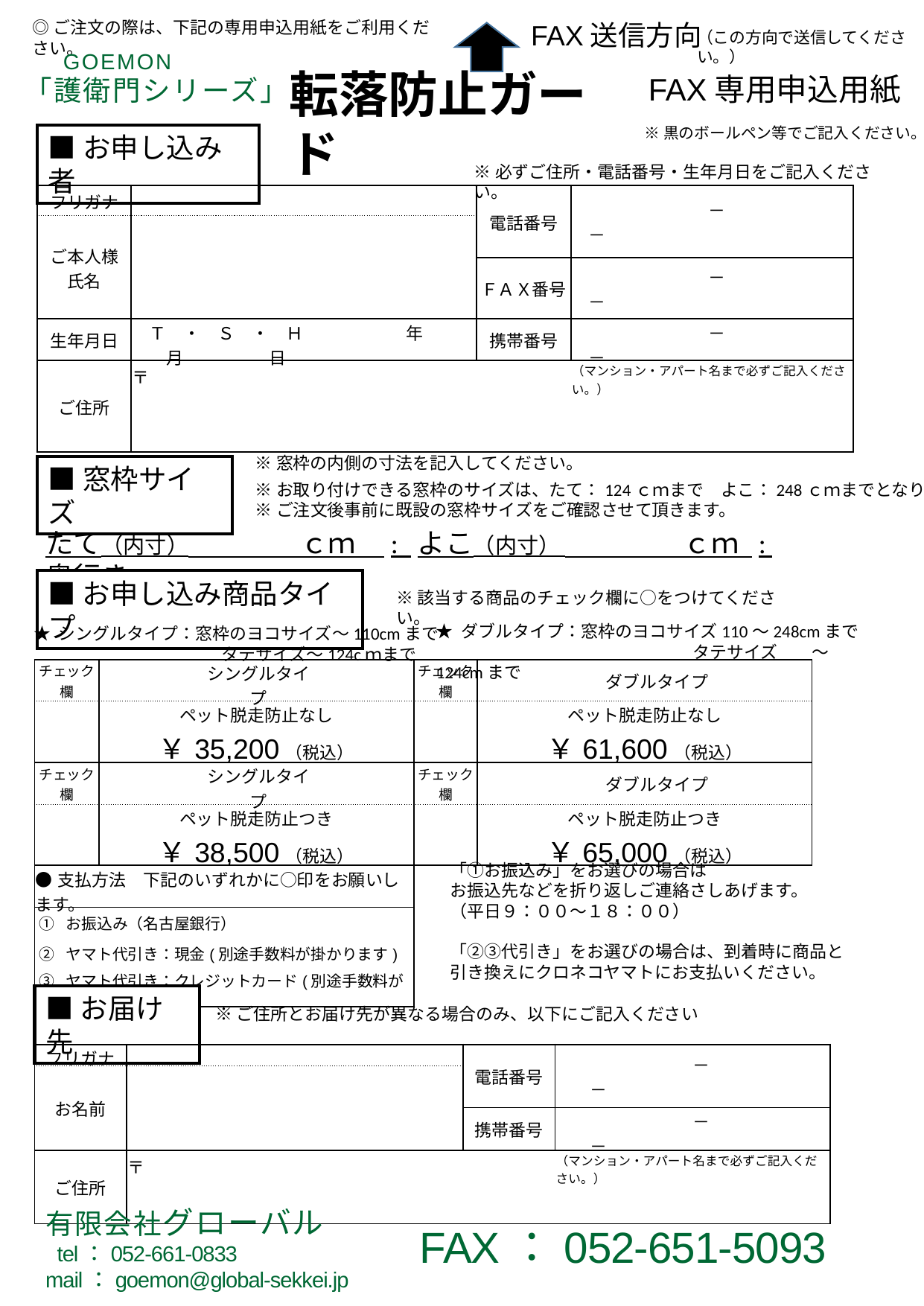

◎ご注文の際は、下記の専用申込用紙をご利用ください。
FAX送信方向
（この方向で送信してください。）

GOEMON
「護衛門シリーズ」
転落防止ガード
FAX専用申込用紙
※黒のボールペン等でご記入ください。
■お申し込み者
※必ずご住所・電話番号・生年月日をご記入ください。
| フリガナ |  |  |  |  |  |  |  |  |  |  |  | 電話番号 |  |  | －　　　　　　　　－ |  |  |  |  |  |  |  |  |
| --- | --- | --- | --- | --- | --- | --- | --- | --- | --- | --- | --- | --- | --- | --- | --- | --- | --- | --- | --- | --- | --- | --- | --- |
| ご本人様 氏名 |  |  |  |  |  |  |  |  |  |  |  |  |  |  |  |  |  |  |  |  |  |  |  |
|  |  |  |  |  |  |  |  |  |  |  |  | ＦＡＸ番号 |  |  | －　　　　　　　　－ |  |  |  |  |  |  |  |  |
|  |  |  |  |  |  |  |  |  |  |  |  |  |  |  |  |  |  |  |  |  |  |  |  |
| 生年月日 | Ｔ　・　Ｓ　・　Ｈ　　　　　　年　　　　　月　　　　　日 |  |  |  |  |  |  |  |  |  |  | 携帯番号 |  |  | －　　　　　　　　－ |  |  |  |  |  |  |  |  |
| ご住所 | 〒 |  |  |  |  |  |  |  |  |  |  |  |  |  | （マンション・アパート名まで必ずご記入ください。） |  |  |  |  |  |  |  |  |
|  |  |  |  |  |  |  |  |  |  |  |  |  |  |  |  |  |  |  |  |  |  |  |  |
|  |  |  |  |  |  |  |  |  |  |  |  |  |  |  |  |  |  |  |  |  |  |  |  |

※窓枠の内側の寸法を記入してください。
※お取り付けできる窓枠のサイズは、たて：124ｃｍまで　よこ：248ｃｍまでとなります。
※ご注文後事前に既設の窓枠サイズをご確認させて頂きます。
■窓枠サイズ
たて（内寸）　　　　ｃｍ　:  よこ（内寸） 　　　 　ｃｍ  :  奥行き　　　  ｃｍ
■お申し込み商品タイプ
※該当する商品のチェック欄に○をつけてください。
★ ダブルタイプ：窓枠のヨコサイズ110～248cmまで
　　　　　　　　　　　　　　　タテサイズ　　～124cmまで
★ シングルタイプ：窓枠のヨコサイズ～110cmまで
                                               タテサイズ～124cｍまで
| チェック欄 |  |  |  |  |  | シングルタイプ |  |  |  | チェック欄 |  |  |  |  |  | ダブルタイプ |  |  |  |  |  |  |
| --- | --- | --- | --- | --- | --- | --- | --- | --- | --- | --- | --- | --- | --- | --- | --- | --- | --- | --- | --- | --- | --- | --- |
|  |  | ペット脱走防止なし ￥35,200（税込） |  |  |  |  |  |  |  |  |  | ペット脱走防止なし ￥61,600（税込） |  |  |  |  |  |  |  |  |  |  |
|  |  |  |  |  |  |  |  |  |  |  |  |  |  |  |  |  |  |  |  |  |  |  |
| チェック欄 |  |  |  |  |  | シングルタイプ |  |  |  | チェック欄 |  |  |  |  |  | ダブルタイプ |  |  |  |  |  |  |
|  |  | ペット脱走防止つき ￥38,500（税込） |  |  |  |  |  |  |  |  |  | ペット脱走防止つき ￥65,000（税込） |  |  |  |  |  |  |  |  |  |  |
|  |  |  |  |  |  |  |  |  |  |  |  |  |  |  |  |  |  |  |  |  |  |  |
| ●支払方法　下記のいずれかに○印をお願いします。 |  |  |  |  |  |  |  |  |  |  |  |  |  |  |  |  |  |  |  |  |  |  |
| ① お振込み（名古屋銀行） |  |  |  |  |  |  |  |  |  |  |  |  |  |  |  |  |  |  |  |  |  |  |
| ② ヤマト代引き：現金(別途手数料が掛かります) |  |  |  |  |  |  |  |  |  |  |  |  |  |  |  |  |  |  |  |  |  |  |
| ③ ヤマト代引き：クレジットカード(別途手数料が掛かります) |  |  |  |  |  |  |  |  |  |  |  |  |  |  |  |  |  |  |  |  |  |  |
「①お振込み」をお選びの場合は
お振込先などを折り返しご連絡さしあげます。
（平日９：００～１８：００）

「②③代引き」をお選びの場合は、到着時に商品と
引き換えにクロネコヤマトにお支払いください。
■お届け先
※ご住所とお届け先が異なる場合のみ、以下にご記入ください
| フリガナ |  |  |  |  |  |  |  |  |  |  |  | 電話番号 |  |  | －　　　　　　　　－ |  |  |  |  |  |  |  |  |
| --- | --- | --- | --- | --- | --- | --- | --- | --- | --- | --- | --- | --- | --- | --- | --- | --- | --- | --- | --- | --- | --- | --- | --- |
| お名前 |  |  |  |  |  |  |  |  |  |  |  |  |  |  |  |  |  |  |  |  |  |  |  |
|  |  |  |  |  |  |  |  |  |  |  |  | 携帯番号 |  |  | －　　　　　　　　－ |  |  |  |  |  |  |  |  |
|  |  |  |  |  |  |  |  |  |  |  |  |  |  |  |  |  |  |  |  |  |  |  |  |
| ご住所 | 〒 |  |  |  |  |  |  |  |  |  |  |  |  |  | （マンション・アパート名まで必ずご記入ください。） |  |  |  |  |  |  |  |  |
|  |  |  |  |  |  |  |  |  |  |  |  |  |  |  |  |  |  |  |  |  |  |  |  |
|  |  |  |  |  |  |  |  |  |  |  |  |  |  |  |  |  |  |  |  |  |  |  |  |
有限会社グローバル
  tel：052-661-0833
mail：goemon@global-sekkei.jp
FAX：052-651-5093